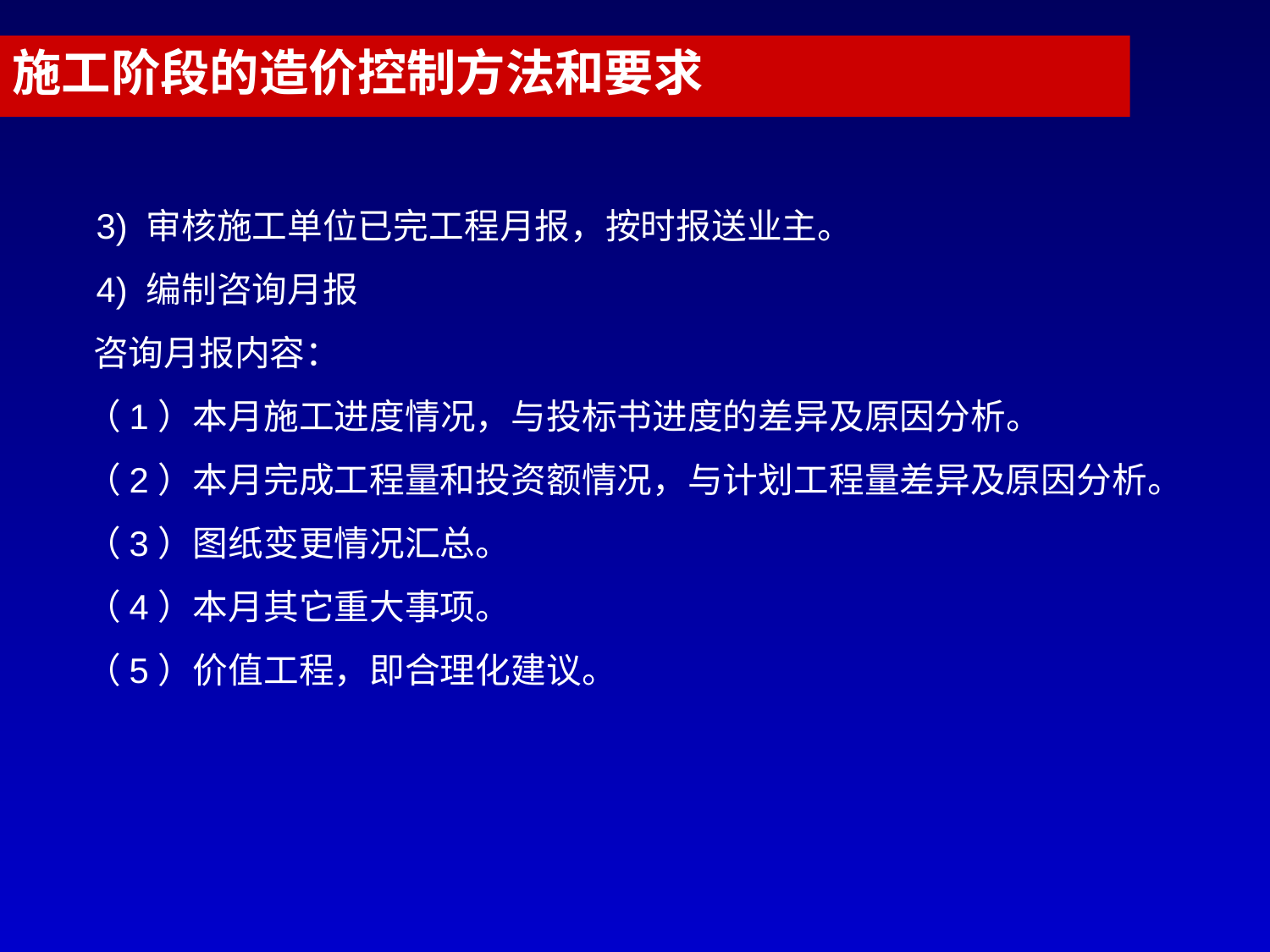

施工阶段的造价控制方法和要求
      3) 审核施工单位已完工程月报，按时报送业主。
      4) 编制咨询月报
      咨询月报内容：
     （1）本月施工进度情况，与投标书进度的差异及原因分析。
     （2）本月完成工程量和投资额情况，与计划工程量差异及原因分析。
     （3）图纸变更情况汇总。
     （4）本月其它重大事项。
     （5）价值工程，即合理化建议。

115